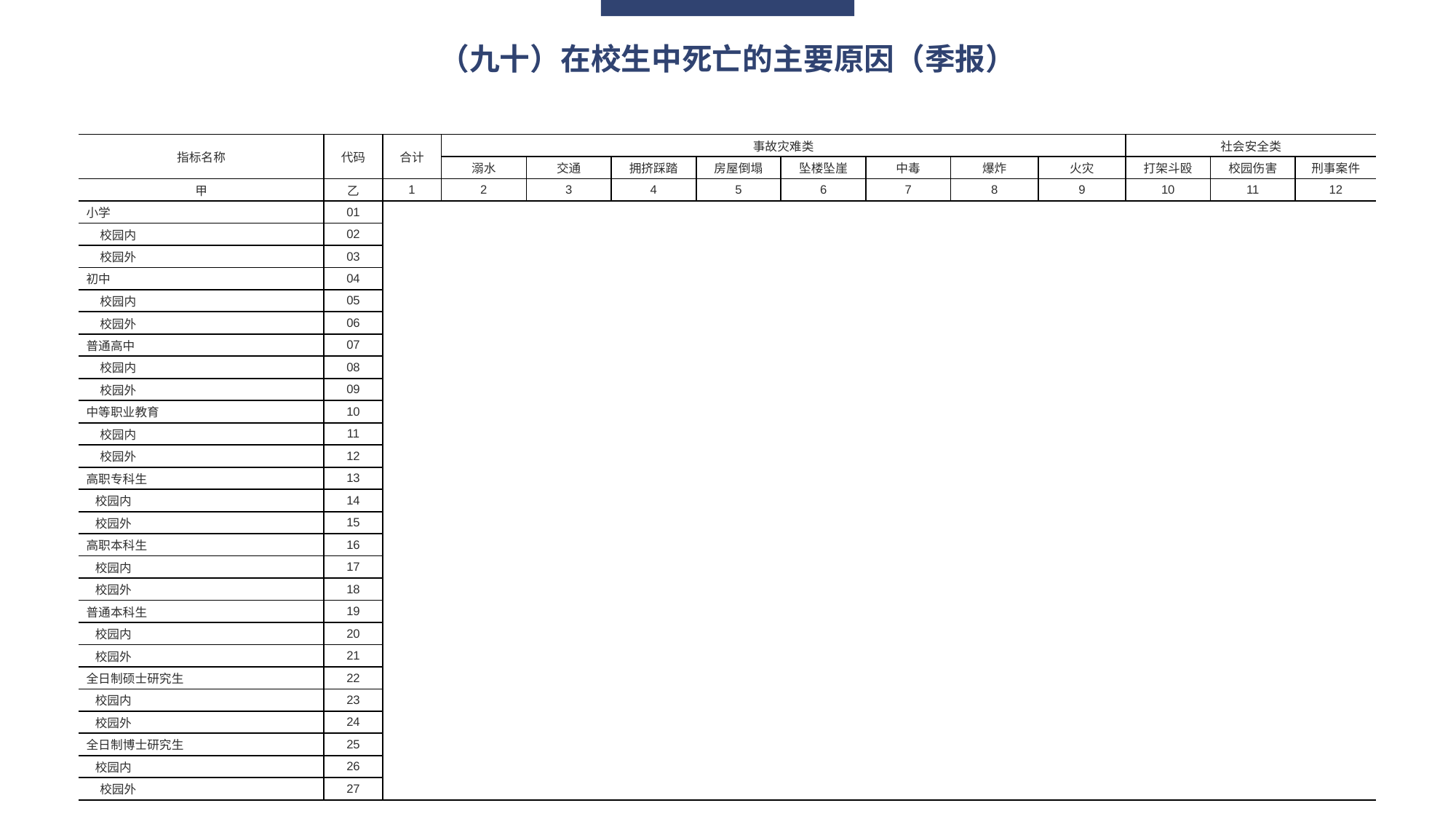

（九十）在校生中死亡的主要原因（季报）
| 指标名称 | 代码 | 合计 | 事故灾难类 |  |  |  |  |  |  |  | 社会安全类 |  |  |
| --- | --- | --- | --- | --- | --- | --- | --- | --- | --- | --- | --- | --- | --- |
|  |  |  | 溺水 | 交通 | 拥挤踩踏 | 房屋倒塌 | 坠楼坠崖 | 中毒 | 爆炸 | 火灾 | 打架斗殴 | 校园伤害 | 刑事案件 |
| 甲 | 乙 | 1 | 2 | 3 | 4 | 5 | 6 | 7 | 8 | 9 | 10 | 11 | 12 |
| 小学 | 01 |  |  |  |  |  |  |  |  |  |  |  |  |
| 校园内 | 02 |  |  |  |  |  |  |  |  |  |  |  |  |
| 校园外 | 03 |  |  |  |  |  |  |  |  |  |  |  |  |
| 初中 | 04 |  |  |  |  |  |  |  |  |  |  |  |  |
| 校园内 | 05 |  |  |  |  |  |  |  |  |  |  |  |  |
| 校园外 | 06 |  |  |  |  |  |  |  |  |  |  |  |  |
| 普通高中 | 07 |  |  |  |  |  |  |  |  |  |  |  |  |
| 校园内 | 08 |  |  |  |  |  |  |  |  |  |  |  |  |
| 校园外 | 09 |  |  |  |  |  |  |  |  |  |  |  |  |
| 中等职业教育 | 10 |  |  |  |  |  |  |  |  |  |  |  |  |
| 校园内 | 11 |  |  |  |  |  |  |  |  |  |  |  |  |
| 校园外 | 12 |  |  |  |  |  |  |  |  |  |  |  |  |
| 高职专科生 | 13 |  |  |  |  |  |  |  |  |  |  |  |  |
| 校园内 | 14 |  |  |  |  |  |  |  |  |  |  |  |  |
| 校园外 | 15 |  |  |  |  |  |  |  |  |  |  |  |  |
| 高职本科生 | 16 |  |  |  |  |  |  |  |  |  |  |  |  |
| 校园内 | 17 |  |  |  |  |  |  |  |  |  |  |  |  |
| 校园外 | 18 |  |  |  |  |  |  |  |  |  |  |  |  |
| 普通本科生 | 19 |  |  |  |  |  |  |  |  |  |  |  |  |
| 校园内 | 20 |  |  |  |  |  |  |  |  |  |  |  |  |
| 校园外 | 21 |  |  |  |  |  |  |  |  |  |  |  |  |
| 全日制硕士研究生 | 22 |  |  |  |  |  |  |  |  |  |  |  |  |
| 校园内 | 23 |  |  |  |  |  |  |  |  |  |  |  |  |
| 校园外 | 24 |  |  |  |  |  |  |  |  |  |  |  |  |
| 全日制博士研究生 | 25 |  |  |  |  |  |  |  |  |  |  |  |  |
| 校园内 | 26 |  |  |  |  |  |  |  |  |  |  |  |  |
| 校园外 | 27 |  |  |  |  |  |  |  |  |  |  |  |  |